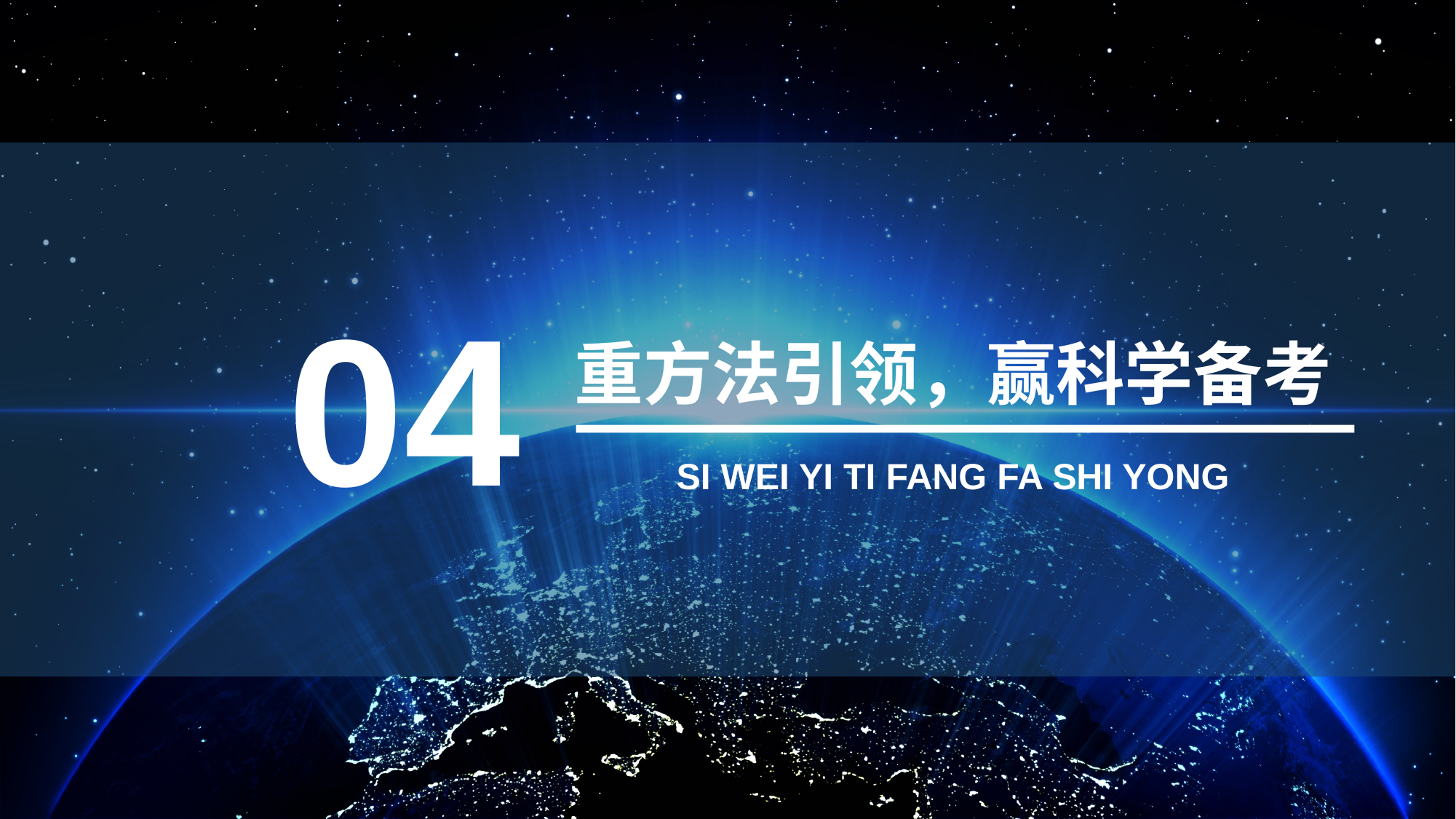

04
重方法引领，赢科学备考
          SI WEI YI TI FANG FA SHI YONG